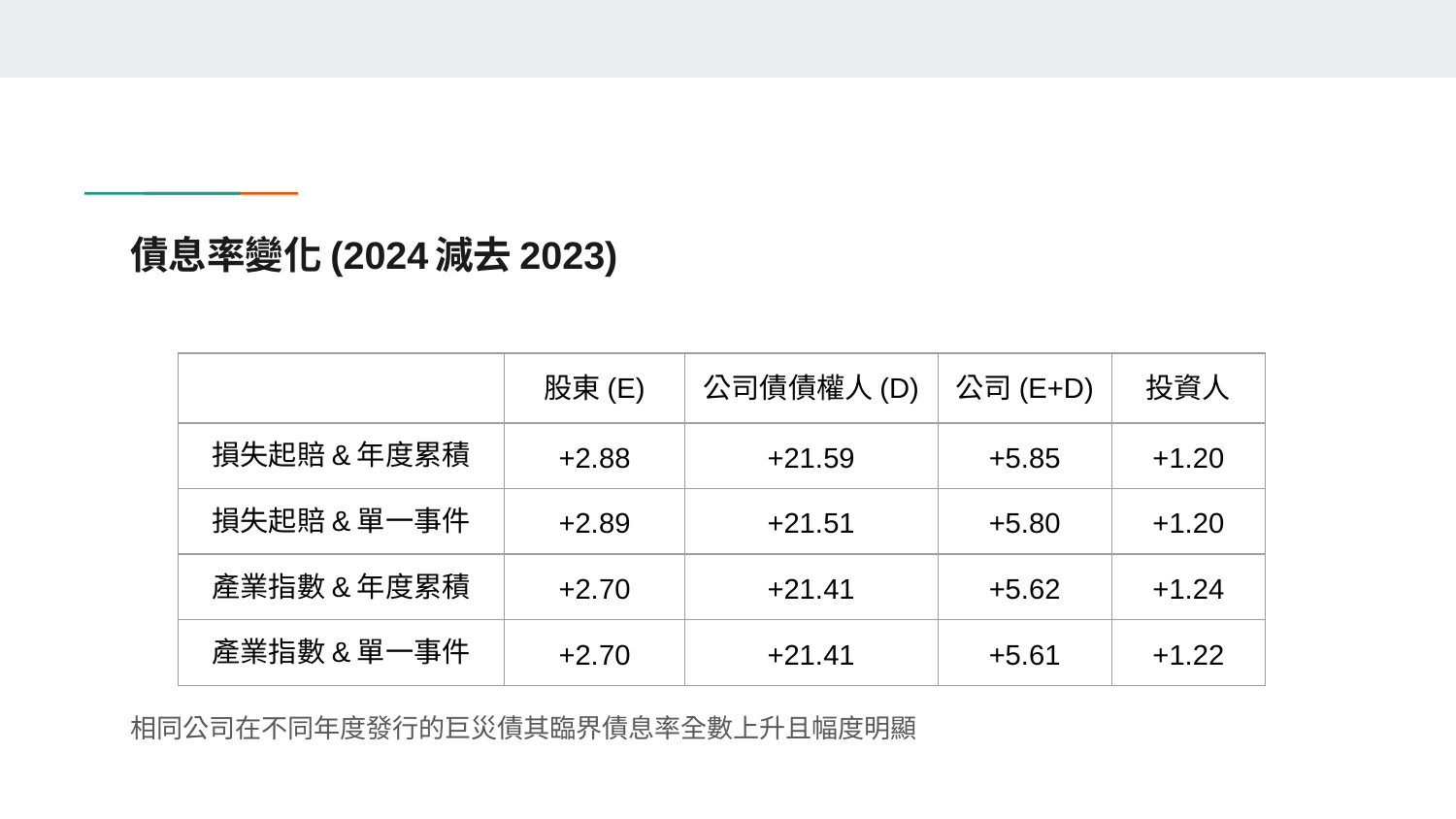

# 債息率變化(2024減去2023)
相同公司在不同年度發行的巨災債其臨界債息率全數上升且幅度明顯

|  | 股東(E) | 公司債債權人(D) | 公司(E+D) | 投資人 |
| --- | --- | --- | --- | --- |
| 損失起賠&年度累積 | +2.88 | +21.59 | +5.85 | +1.20 |
| 損失起賠&單一事件 | +2.89 | +21.51 | +5.80 | +1.20 |
| 產業指數&年度累積 | +2.70 | +21.41 | +5.62 | +1.24 |
| 產業指數&單一事件 | +2.70 | +21.41 | +5.61 | +1.22 |